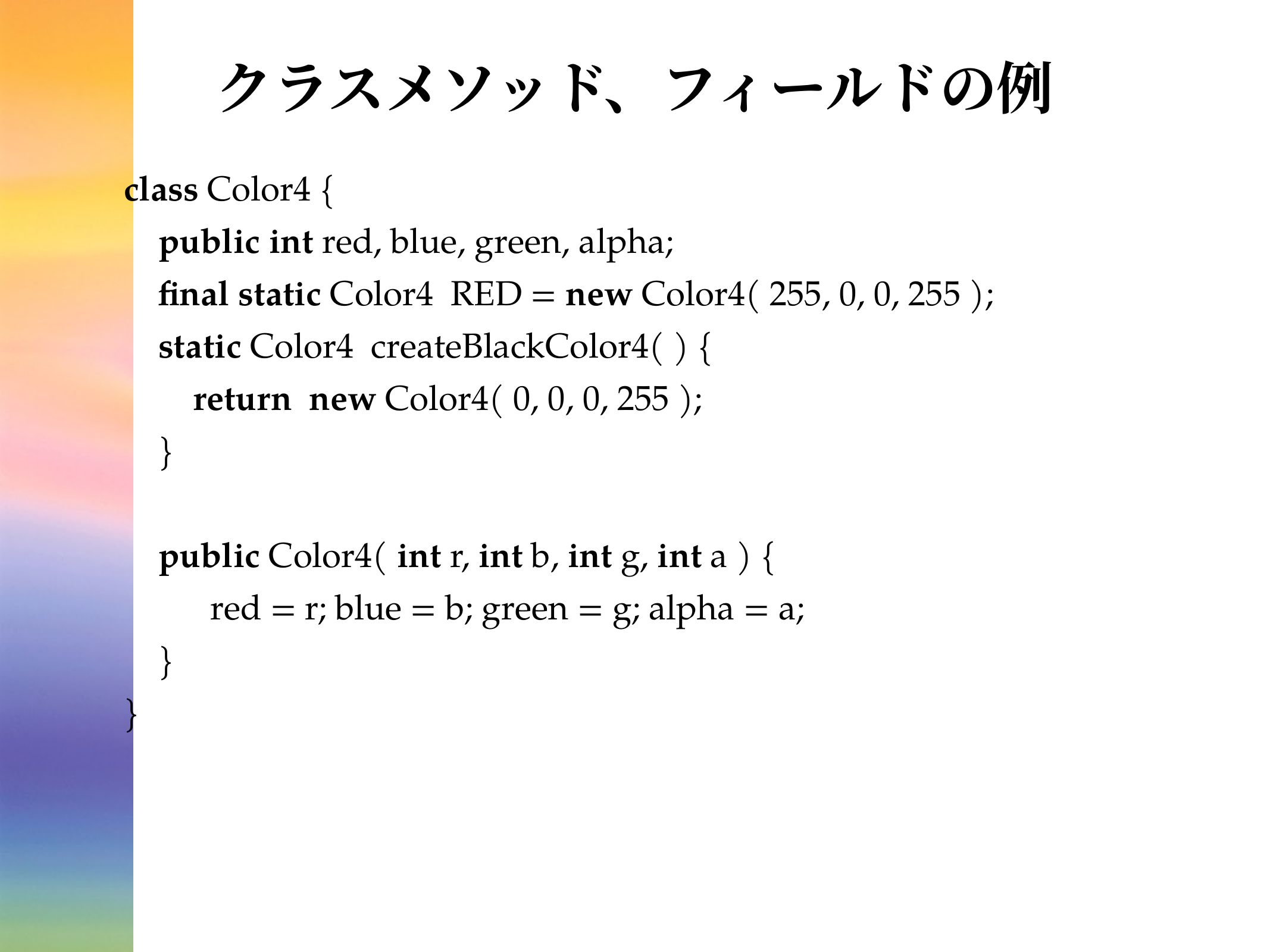

# クラスメソッド、フィールドの例
class Color4 {
    public int red, blue, green, alpha;
    final static Color4  RED = new Color4( 255, 0, 0, 255 );
    static Color4  createBlackColor4( ) {
        return  new Color4( 0, 0, 0, 255 );
    }

    public Color4( int r, int b, int g, int a ) {
          red = r; blue = b; green = g; alpha = a;
    }
}